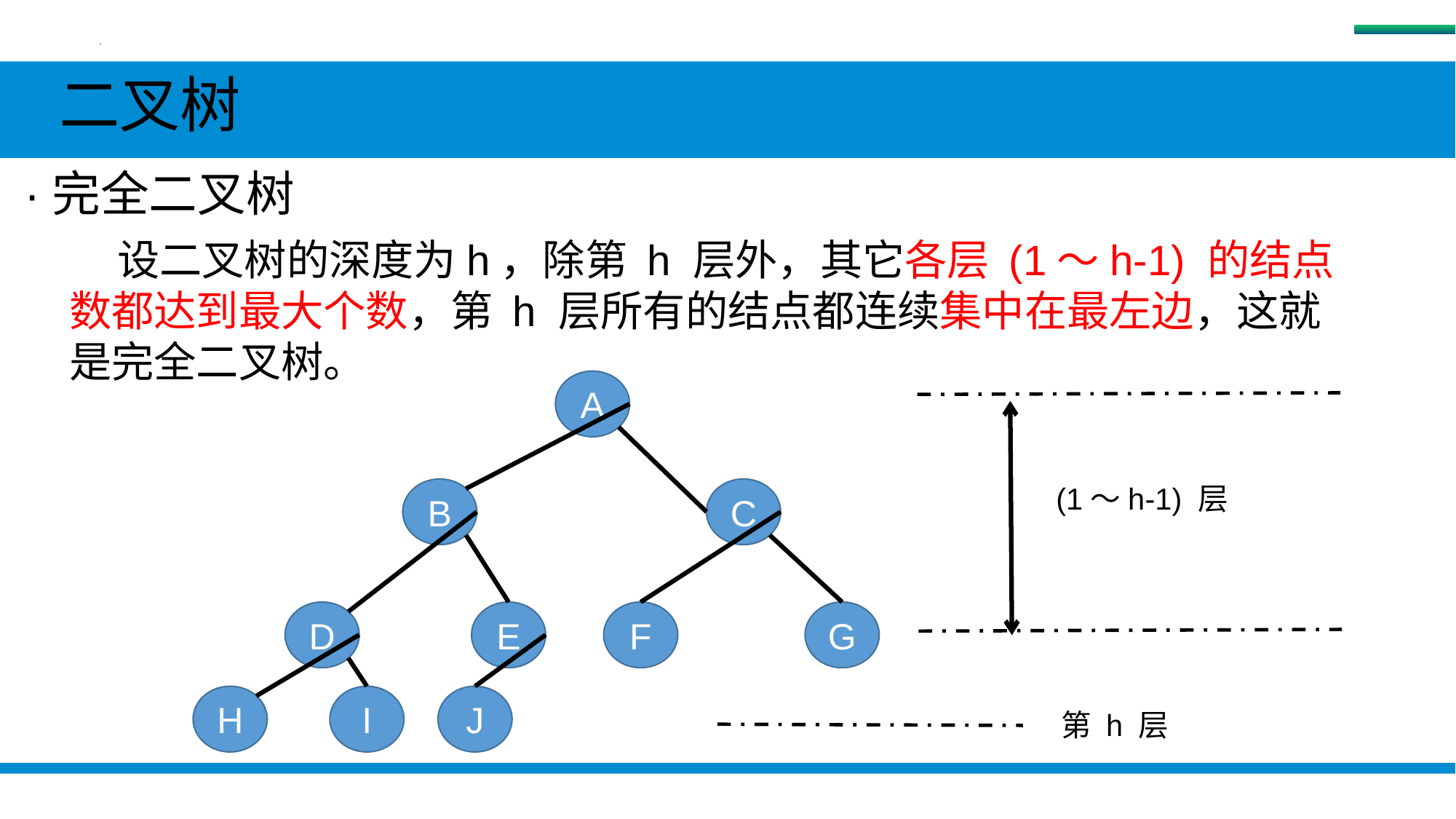

树

  二叉树
 ·完全二叉树
    设二叉树的深度为h，除第 h 层外，其它各层 (1～h-1) 的结点数都达到最大个数，第 h 层所有的结点都连续集中在最左边，这就是完全二叉树。
A
B
C
D
E
F
G
H
I
J
 (1～h-1) 层
 第 h 层
#